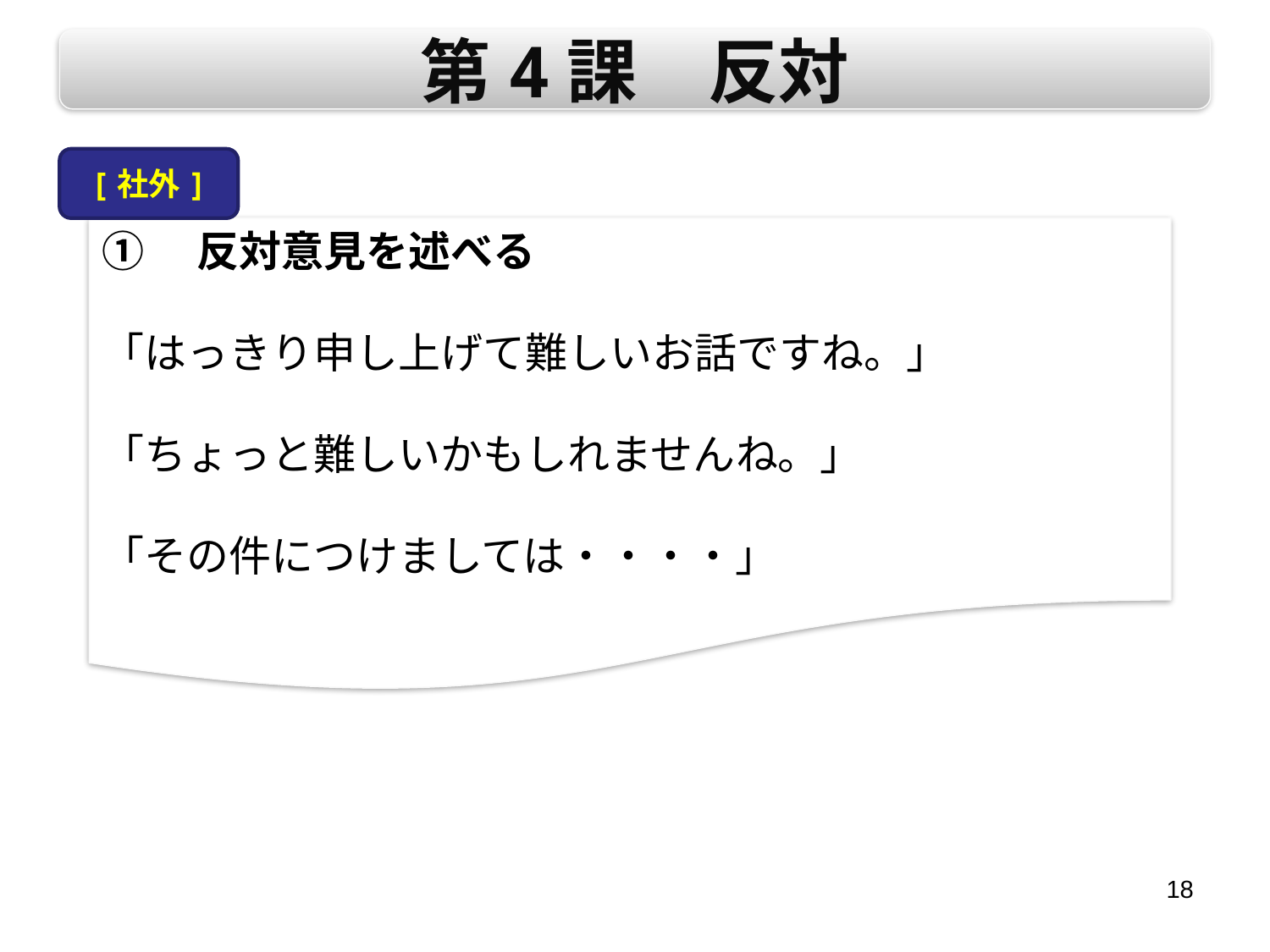

第4課　反対
[社外]
①　反対意見を述べる

「はっきり申し上げて難しいお話ですね。」

「ちょっと難しいかもしれませんね。」

「その件につけましては・・・・」

18